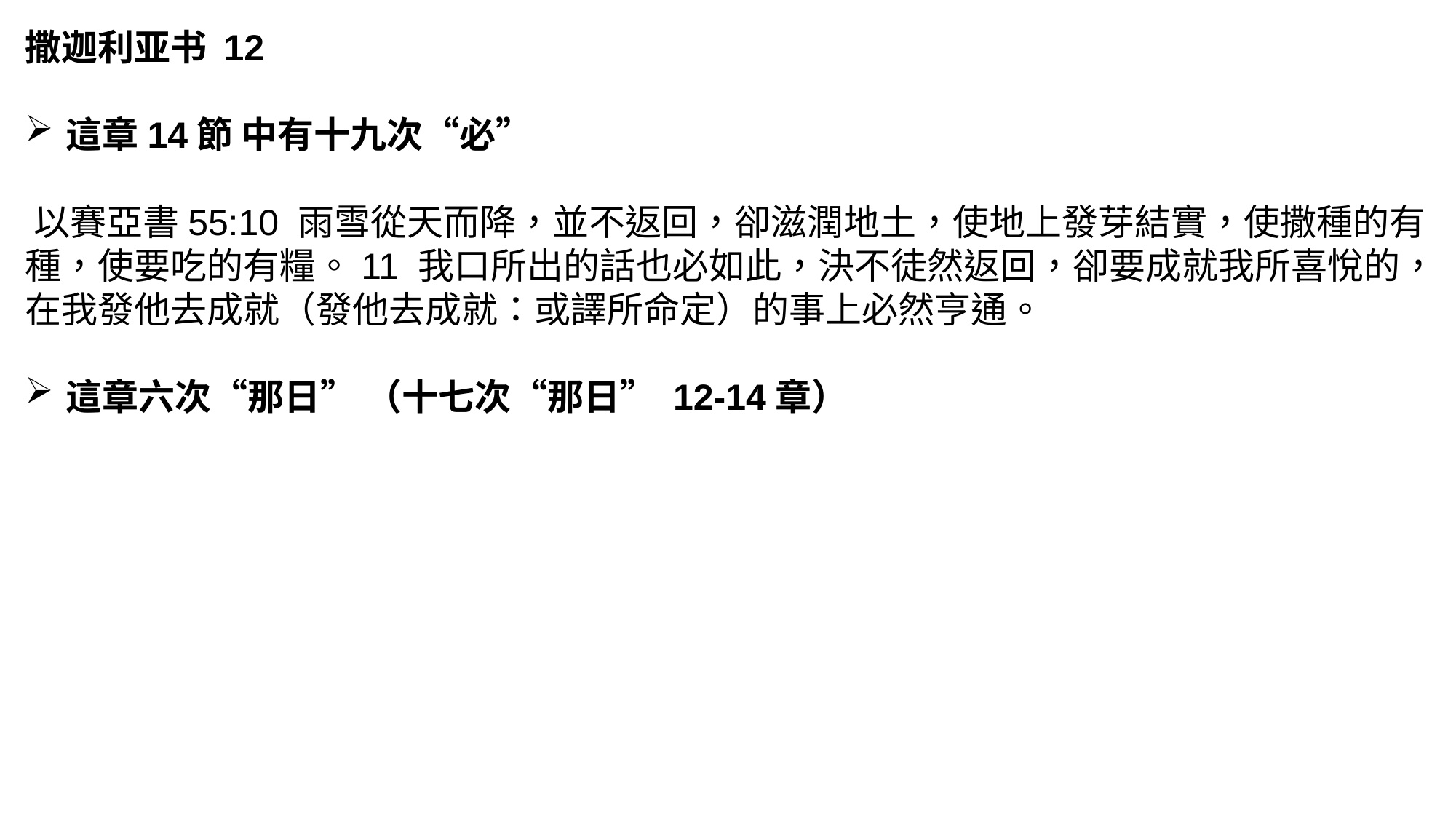

撒迦利亚书 12

這章14節 中有十九次“必”

‪以賽亞書‬55:10 雨雪從天而降，並不返回，卻滋潤地土，使地上發芽結實，使撒種的有種，使要吃的有糧。11 我口所出的話也必如此，決不徒然返回，卻要成就我所喜悅的，在我發他去成就（發他去成就：或譯所命定）的事上必然亨通。

這章六次“那日” （十七次“那日” 12-14章）